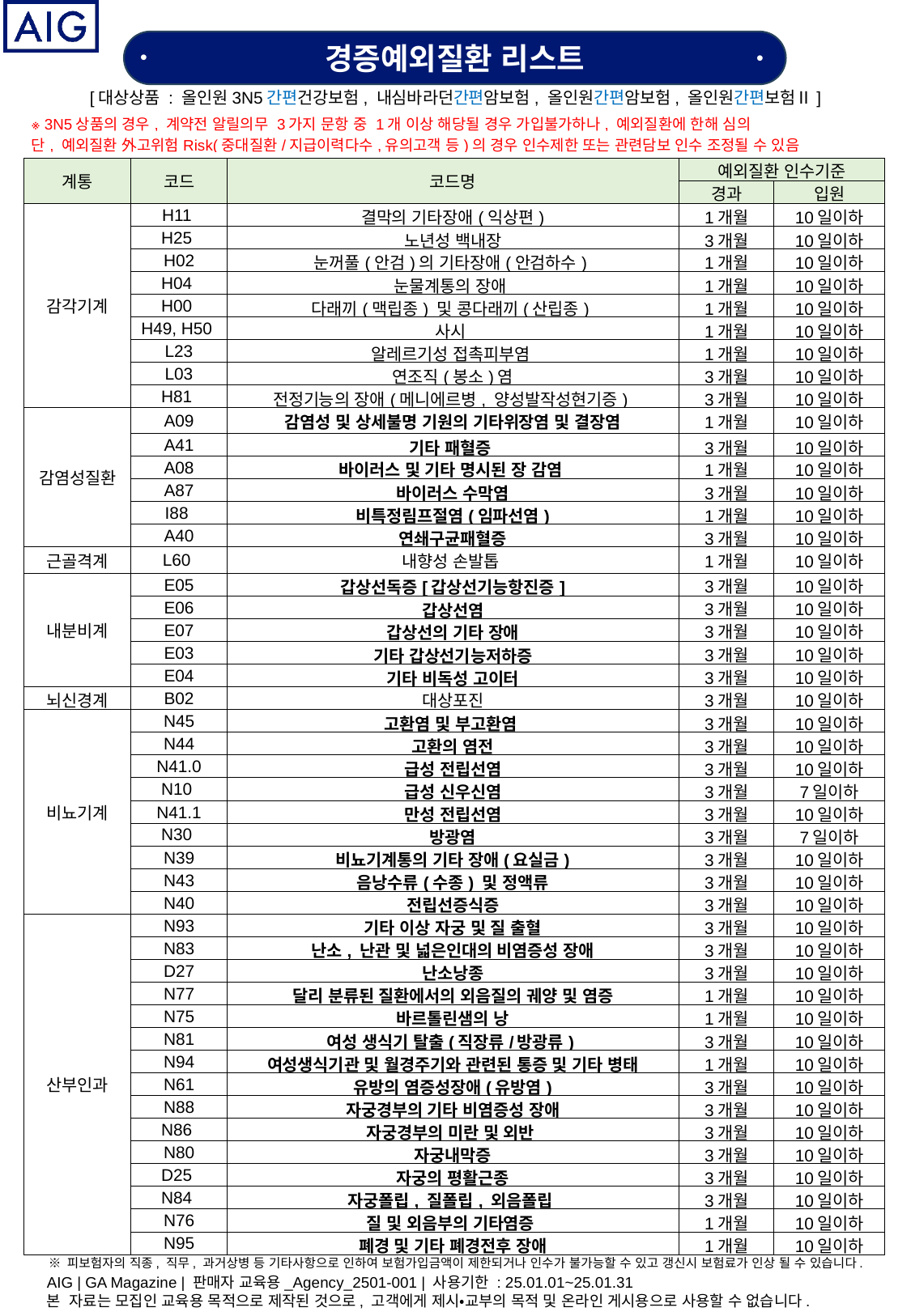

경증예외질환 리스트
•
•
[대상상품 : 올인원3N5간편건강보험, 내심바라던간편암보험, 올인원간편암보험, 올인원간편보험Ⅱ]
| ※ 3N5상품의 경우, 계약전 알릴의무 3가지 문항 중 1개 이상 해당될 경우 가입불가하나, 예외질환에 한해 심의 |
| --- |
| 단, 예외질환 外고위험Risk(중대질환/지급이력다수,유의고객 등)의 경우 인수제한 또는 관련담보 인수 조정될 수 있음 |
| 계통 | 코드 | 코드명 | 예외질환 인수기준 |  |
| --- | --- | --- | --- | --- |
|  |  |  | 경과 | 입원 |
| 감각기계 | H11 | 결막의 기타장애(익상편) | 1개월 | 10일이하 |
|  | H25 | 노년성 백내장 | 3개월 | 10일이하 |
|  | H02 | 눈꺼풀(안검)의 기타장애(안검하수) | 1개월 | 10일이하 |
|  | H04 | 눈물계통의 장애 | 1개월 | 10일이하 |
|  | H00 | 다래끼(맥립종) 및 콩다래끼(산립종) | 1개월 | 10일이하 |
|  | H49, H50 | 사시 | 1개월 | 10일이하 |
|  | L23 | 알레르기성 접촉피부염 | 1개월 | 10일이하 |
|  | L03 | 연조직(봉소)염 | 3개월 | 10일이하 |
|  | H81 | 전정기능의 장애(메니에르병, 양성발작성현기증) | 3개월 | 10일이하 |
| 감염성질환 | A09 | 감염성 및 상세불명 기원의 기타위장염 및 결장염 | 1개월 | 10일이하 |
|  | A41 | 기타 패혈증 | 3개월 | 10일이하 |
|  | A08 | 바이러스 및 기타 명시된 장 감염 | 1개월 | 10일이하 |
|  | A87 | 바이러스 수막염 | 3개월 | 10일이하 |
|  | I88 | 비특정림프절염(임파선염) | 1개월 | 10일이하 |
|  | A40 | 연쇄구균패혈증 | 3개월 | 10일이하 |
| 근골격계 | L60 | 내향성 손발톱 | 1개월 | 10일이하 |
| 내분비계 | E05 | 갑상선독증[갑상선기능항진증] | 3개월 | 10일이하 |
|  | E06 | 갑상선염 | 3개월 | 10일이하 |
|  | E07 | 갑상선의 기타 장애 | 3개월 | 10일이하 |
|  | E03 | 기타 갑상선기능저하증 | 3개월 | 10일이하 |
|  | E04 | 기타 비독성 고이터 | 3개월 | 10일이하 |
| 뇌신경계 | B02 | 대상포진 | 3개월 | 10일이하 |
| 비뇨기계 | N45 | 고환염 및 부고환염 | 3개월 | 10일이하 |
|  | N44 | 고환의 염전 | 3개월 | 10일이하 |
|  | N41.0 | 급성 전립선염 | 3개월 | 10일이하 |
|  | N10 | 급성 신우신염 | 3개월 | 7일이하 |
|  | N41.1 | 만성 전립선염 | 3개월 | 10일이하 |
|  | N30 | 방광염 | 3개월 | 7일이하 |
|  | N39 | 비뇨기계통의 기타 장애(요실금) | 3개월 | 10일이하 |
|  | N43 | 음낭수류(수종) 및 정액류 | 3개월 | 10일이하 |
|  | N40 | 전립선증식증 | 3개월 | 10일이하 |
| 산부인과 | N93 | 기타 이상 자궁 및 질 출혈 | 3개월 | 10일이하 |
|  | N83 | 난소, 난관 및 넓은인대의 비염증성 장애 | 3개월 | 10일이하 |
|  | D27 | 난소낭종 | 3개월 | 10일이하 |
|  | N77 | 달리 분류된 질환에서의 외음질의 궤양 및 염증 | 1개월 | 10일이하 |
|  | N75 | 바르톨린샘의 낭 | 1개월 | 10일이하 |
|  | N81 | 여성 생식기 탈출(직장류/방광류) | 3개월 | 10일이하 |
|  | N94 | 여성생식기관 및 월경주기와 관련된 통증 및 기타 병태 | 1개월 | 10일이하 |
|  | N61 | 유방의 염증성장애(유방염) | 3개월 | 10일이하 |
|  | N88 | 자궁경부의 기타 비염증성 장애 | 3개월 | 10일이하 |
|  | N86 | 자궁경부의 미란 및 외반 | 3개월 | 10일이하 |
|  | N80 | 자궁내막증 | 3개월 | 10일이하 |
|  | D25 | 자궁의 평활근종 | 3개월 | 10일이하 |
|  | N84 | 자궁폴립, 질폴립, 외음폴립 | 3개월 | 10일이하 |
|  | N76 | 질 및 외음부의 기타염증 | 1개월 | 10일이하 |
|  | N95 | 폐경 및 기타 폐경전후 장애 | 1개월 | 10일이하 |
※ 피보험자의 직종, 직무, 과거상병 등 기타사항으로 인하여 보험가입금액이 제한되거나 인수가 불가능할 수 있고 갱신시 보험료가 인상 될 수 있습니다.
AIG | GA Magazine | 판매자 교육용_Agency_2501-001 | 사용기한 : 25.01.01~25.01.31
본  자료는 모집인 교육용 목적으로 제작된 것으로, 고객에게 제시‧교부의 목적 및 온라인 게시용으로 사용할 수 없습니다.